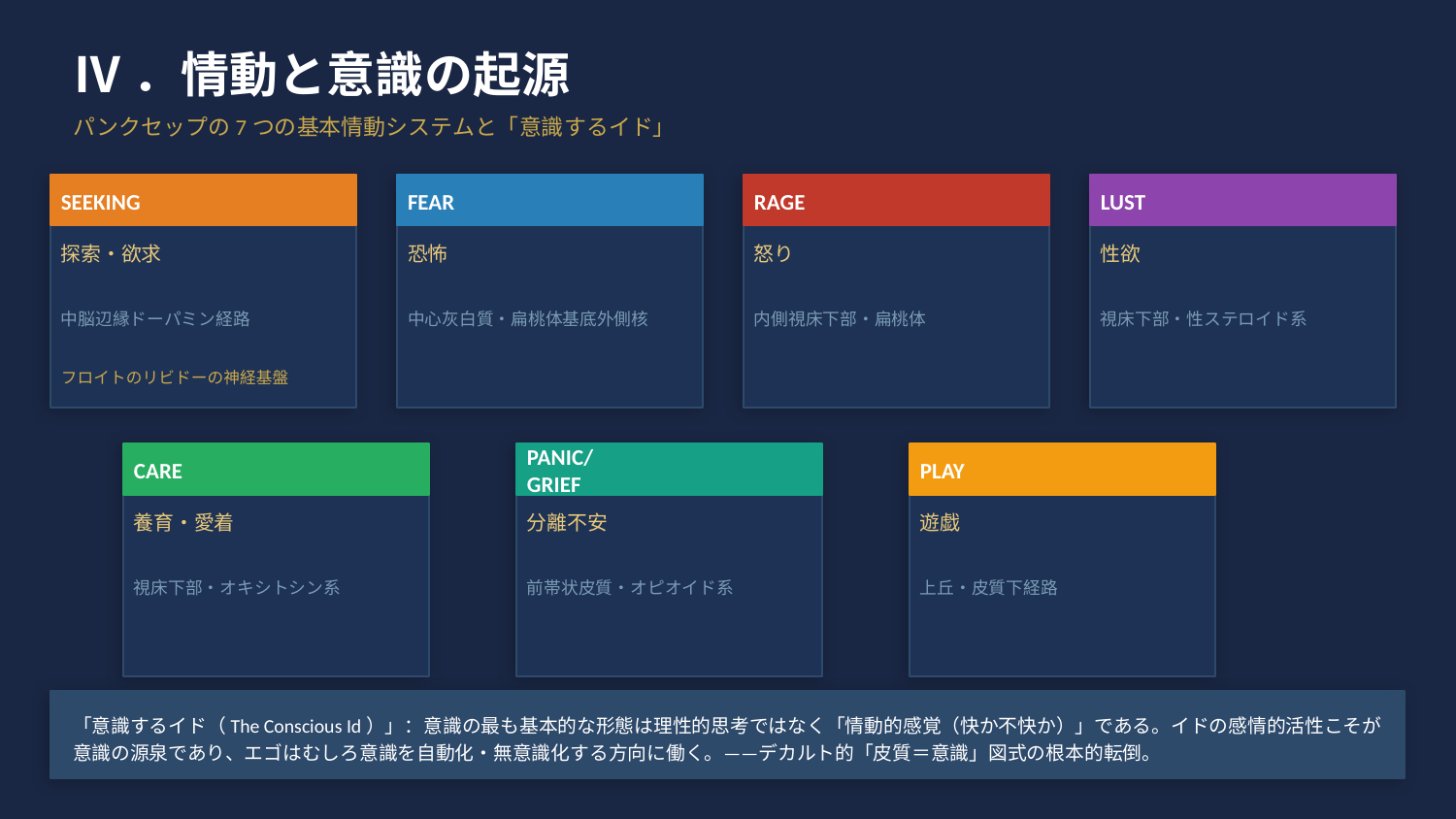

Ⅳ．情動と意識の起源
パンクセップの7つの基本情動システムと「意識するイド」

SEEKING
FEAR
RAGE
LUST
探索・欲求
恐怖
怒り
性欲
中脳辺縁ドーパミン経路
中心灰白質・扁桃体基底外側核
内側視床下部・扁桃体
視床下部・性ステロイド系
フロイトのリビドーの神経基盤

CARE
PANIC/
GRIEF
PLAY
養育・愛着
分離不安
遊戯
視床下部・オキシトシン系
前帯状皮質・オピオイド系
上丘・皮質下経路

「意識するイド（The Conscious Id）」：意識の最も基本的な形態は理性的思考ではなく「情動的感覚（快か不快か）」である。イドの感情的活性こそが意識の源泉であり、エゴはむしろ意識を自動化・無意識化する方向に働く。——デカルト的「皮質＝意識」図式の根本的転倒。